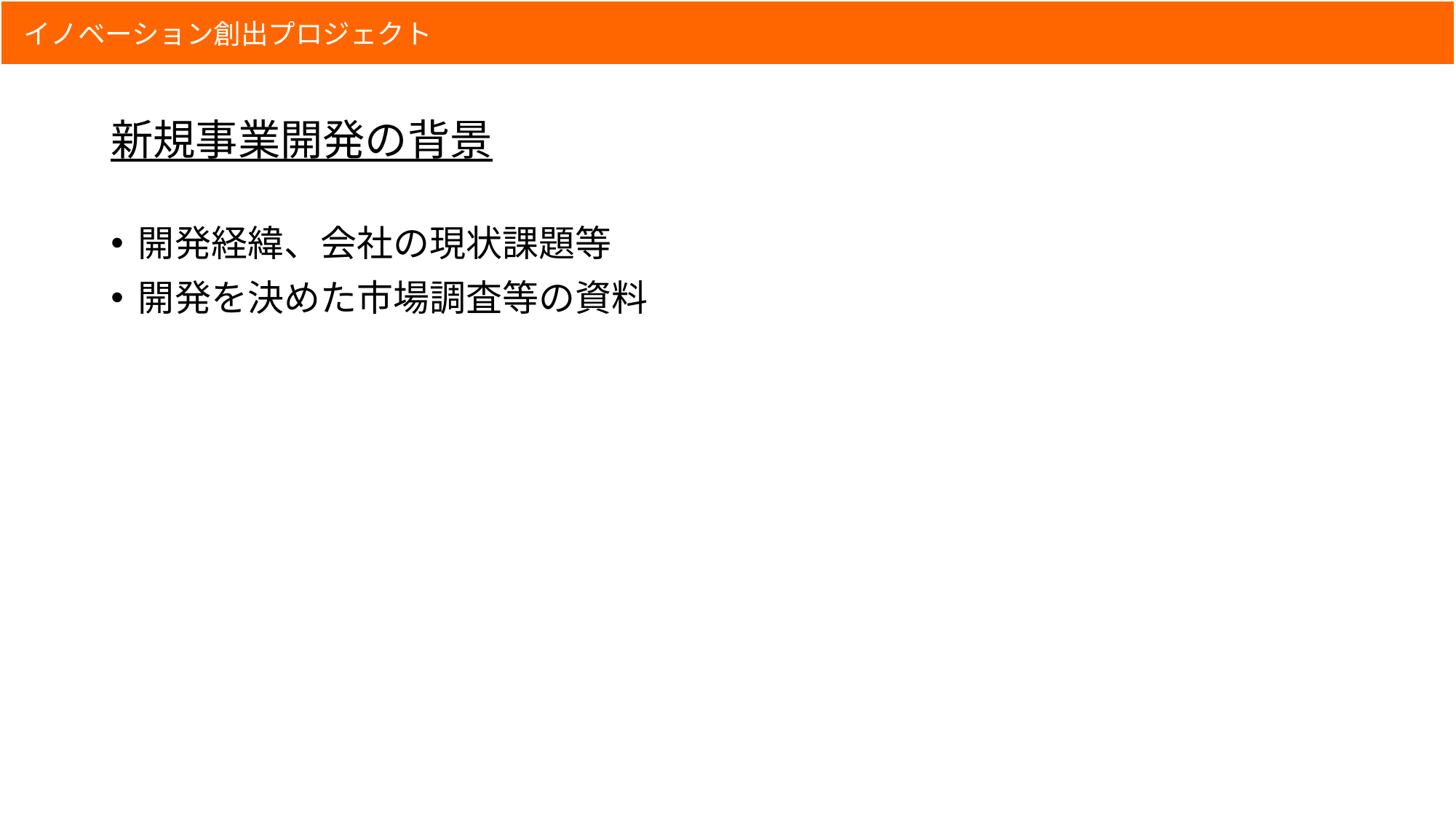

# 新規事業開発の背景
開発経緯、会社の現状課題等
開発を決めた市場調査等の資料